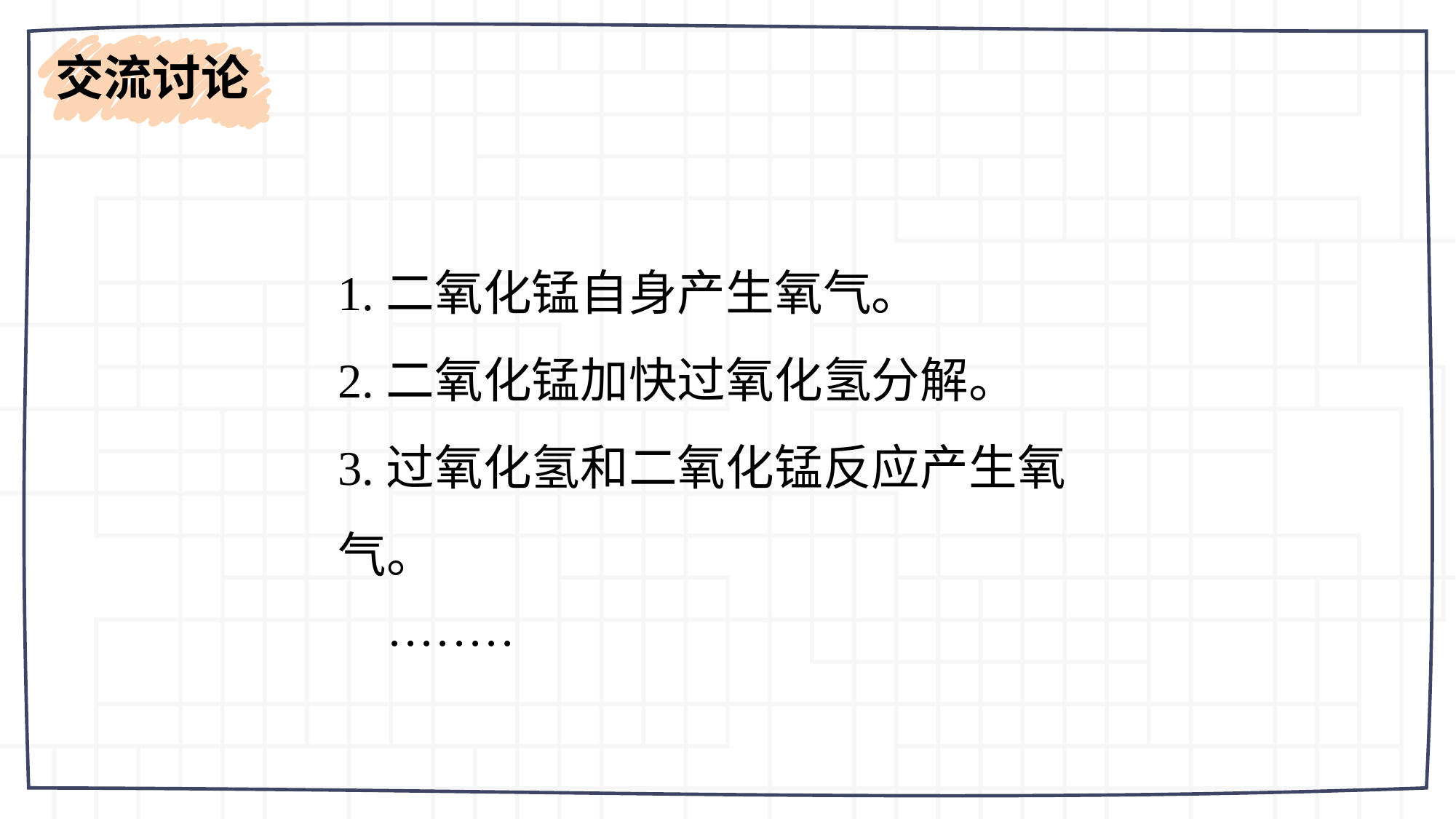

交流讨论
1.二氧化锰自身产生氧气。
2.二氧化锰加快过氧化氢分解。
3.过氧化氢和二氧化锰反应产生氧气。
    ········